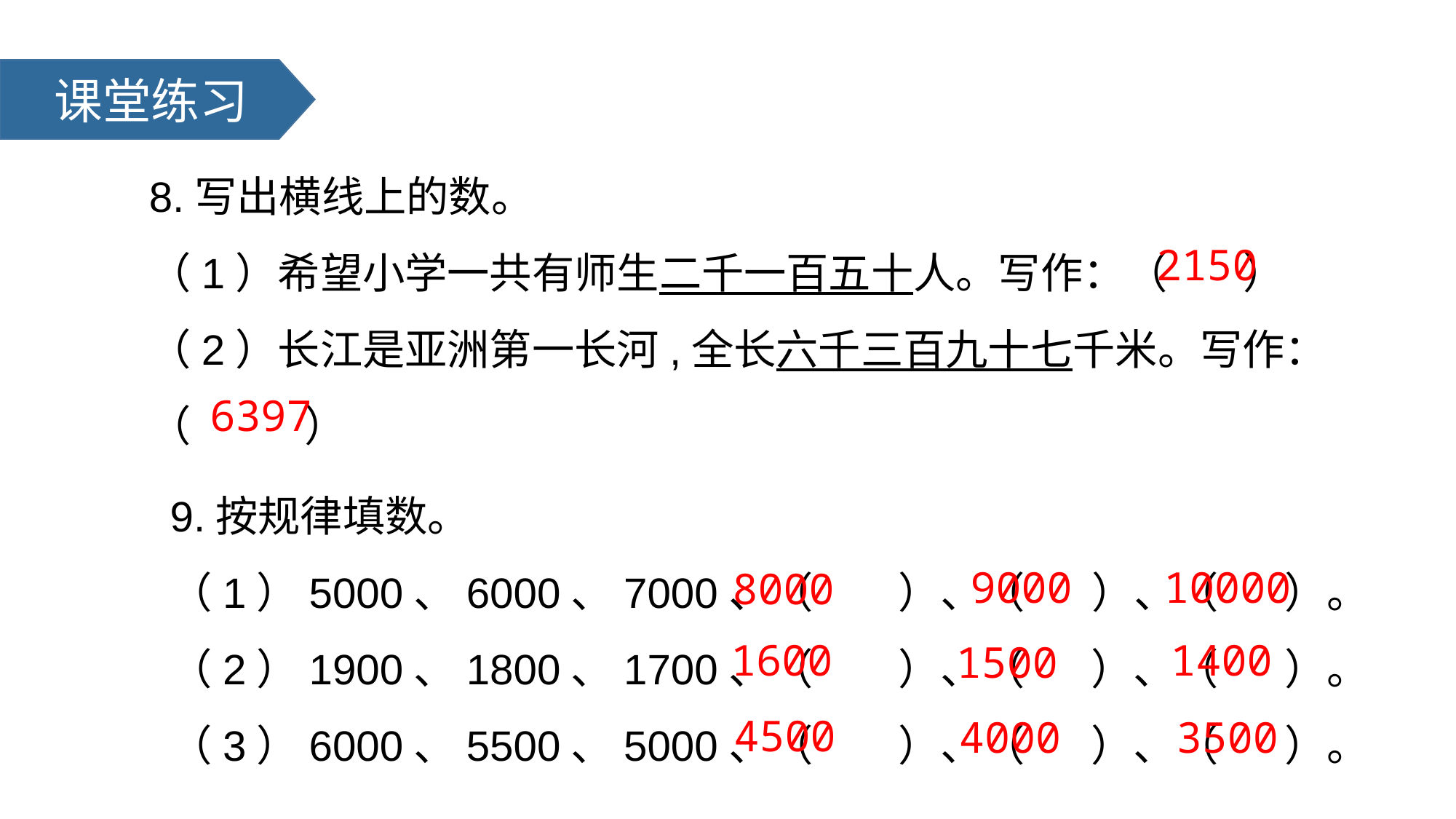

课堂练习
8.写出横线上的数。
（1）希望小学一共有师生二千一百五十人。写作：（        ）
（2）长江是亚洲第一长河,全长六千三百九十七千米。写作：（            ）
2150
6397
9.按规律填数。
（1）5000、6000、7000、（         ）、（       ）、（       ）。
（2）1900、1800、1700、（         ）、（       ）、（       ）。
（3）6000、5500、5000、（         ）、（       ）、（       ）。
9000
10000
8000
1600
1400
1500
4500
4000
3500